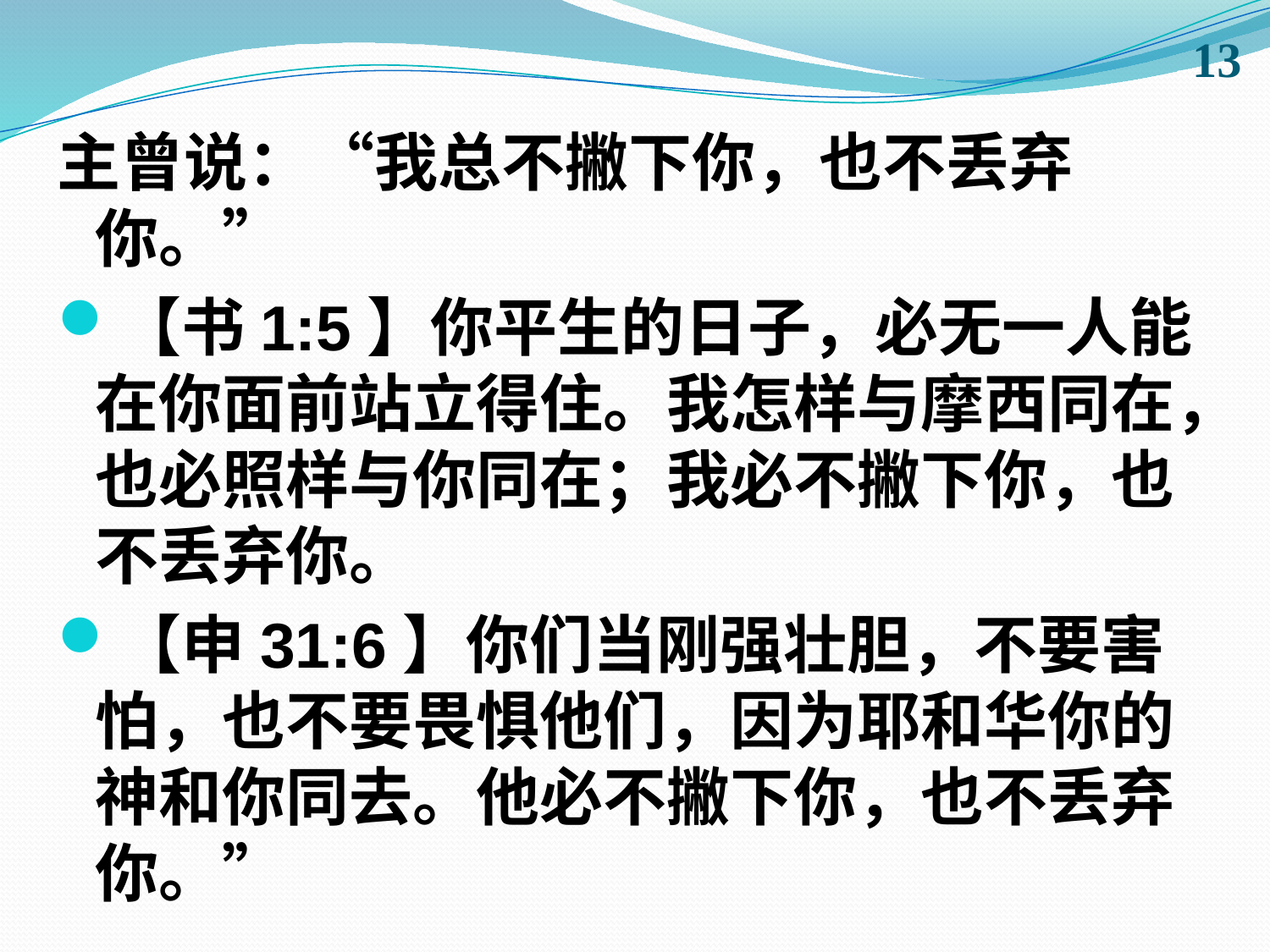

13
主曾说：“我总不撇下你，也不丢弃你。”
【书1:5】你平生的日子，必无一人能在你面前站立得住。我怎样与摩西同在，也必照样与你同在；我必不撇下你，也不丢弃你。
【申31:6】你们当刚强壮胆，不要害怕，也不要畏惧他们，因为耶和华你的神和你同去。他必不撇下你，也不丢弃你。”